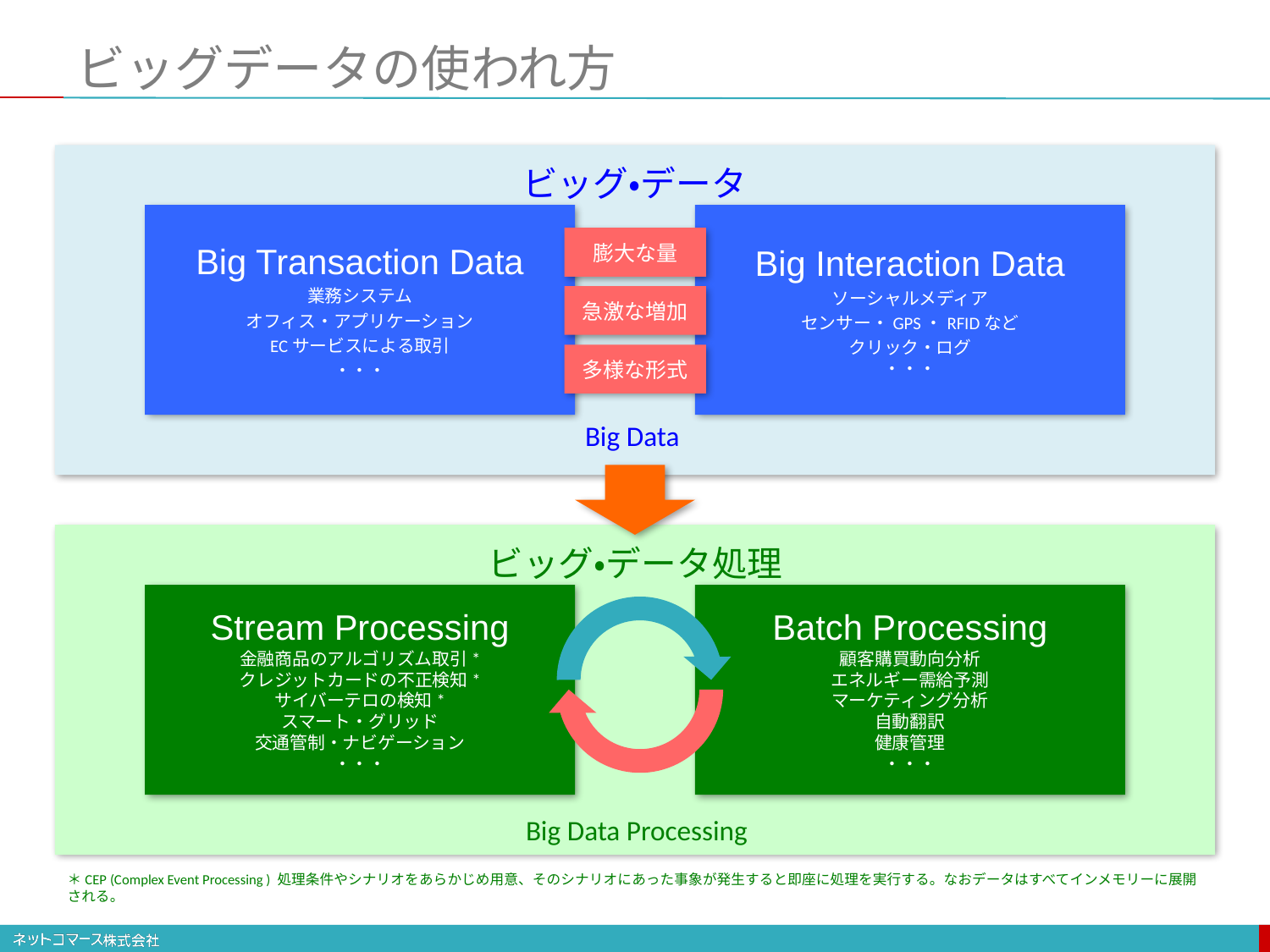

# ビッグデータの使われ方

ビッグ・データ
Big Transaction Data
業務システム
オフィス・アプリケーション
ECサービスによる取引
・・・
Big Interaction Data
ソーシャルメディア
センサー・GPS・RFIDなど
クリック・ログ
・・・
膨大な量
急激な増加
多様な形式
Big Data

ビッグ・データ処理
Stream Processing
金融商品のアルゴリズム取引*
クレジットカードの不正検知*
サイバーテロの検知*
スマート・グリッド
交通管制・ナビゲーション
・・・

Batch Processing
顧客購買動向分析
エネルギー需給予測
マーケティング分析
自動翻訳
健康管理
・・・
Big Data Processing
＊CEP (Complex Event Processing ) 処理条件やシナリオをあらかじめ用意、そのシナリオにあった事象が発生すると即座に処理を実行する。なおデータはすべてインメモリーに展開される。